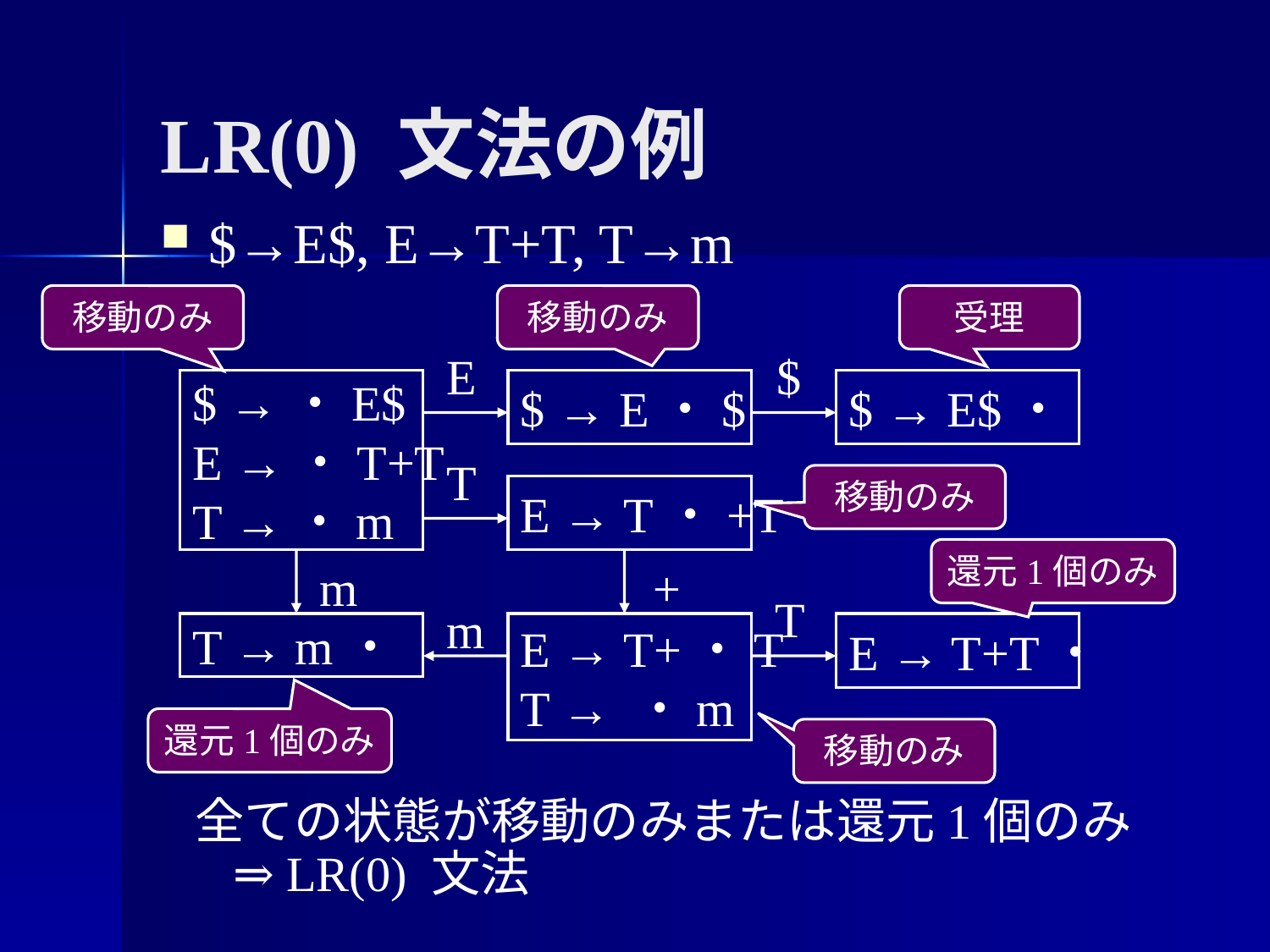

# LR(0) 文法の例
$→E$, E→T+T, T→m
移動のみ
移動のみ
受理
E
$ → E・$

$
$ → E$・

$ →・E$
E →・T+T
T →・m
T
E → T・+T

移動のみ
還元1個のみ

m
T → m・

+
E → T+・T
T → ・m
T
E → T+T・

m

還元1個のみ
移動のみ
全ての状態が移動のみまたは還元1個のみ
⇒ LR(0) 文法